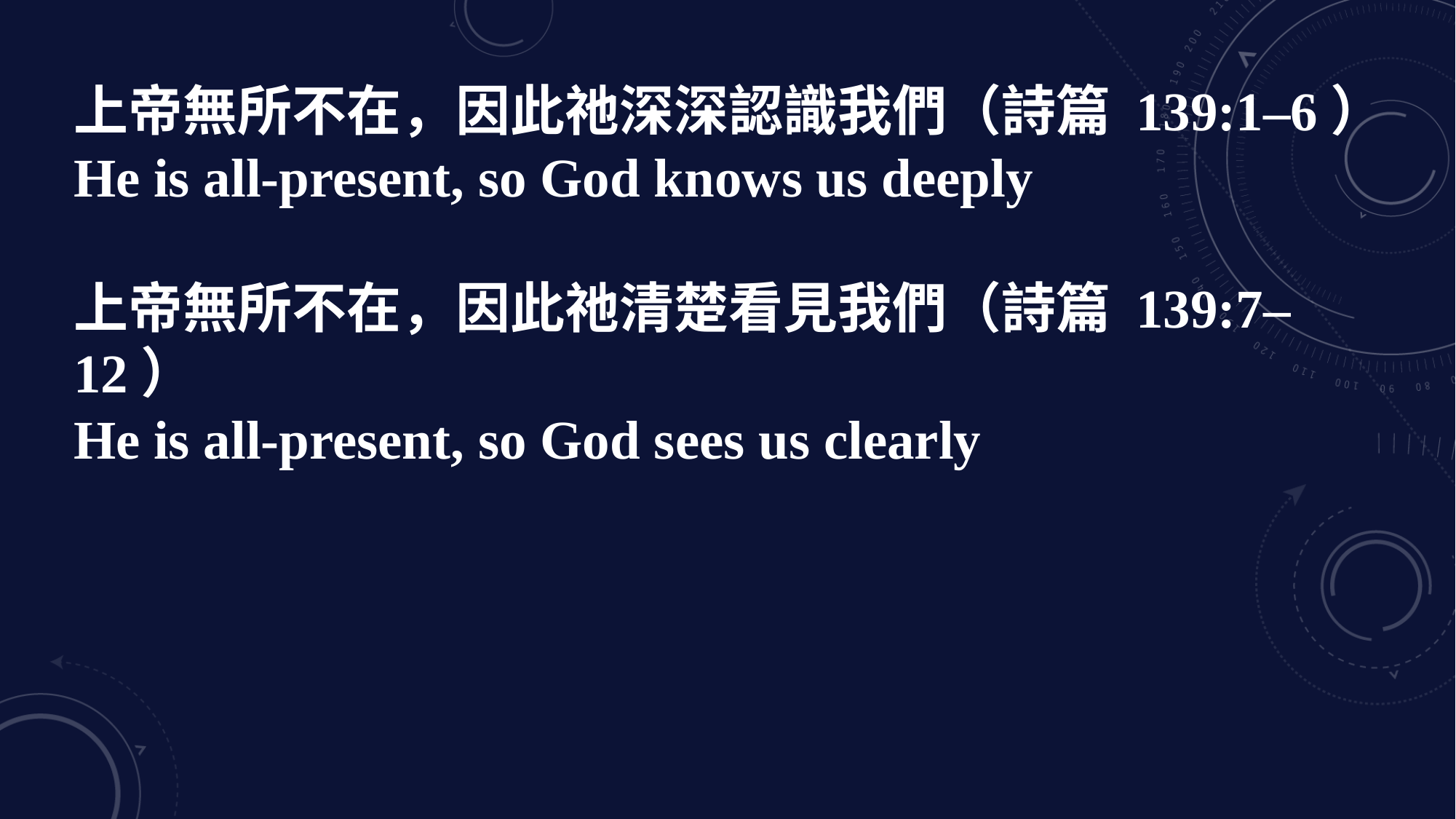

上帝無所不在，因此祂深深認識我們（詩篇 139:1–6）
He is all-present, so God knows us deeply

上帝無所不在，因此祂清楚看見我們（詩篇 139:7–12）
He is all-present, so God sees us clearly